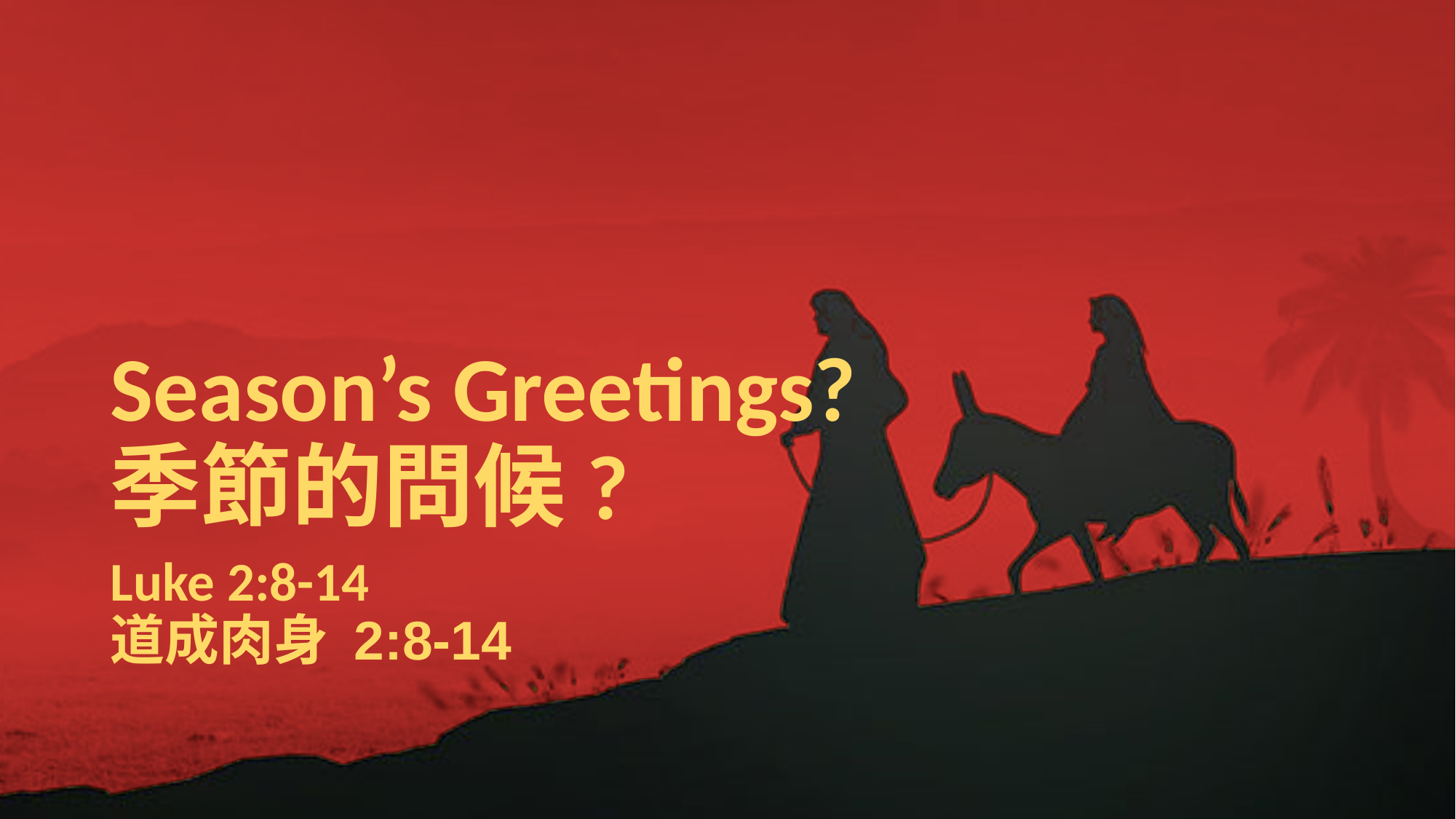

# Season’s Greetings? 季節的問候?
Luke 2:8-14
道成肉身 2:8-14